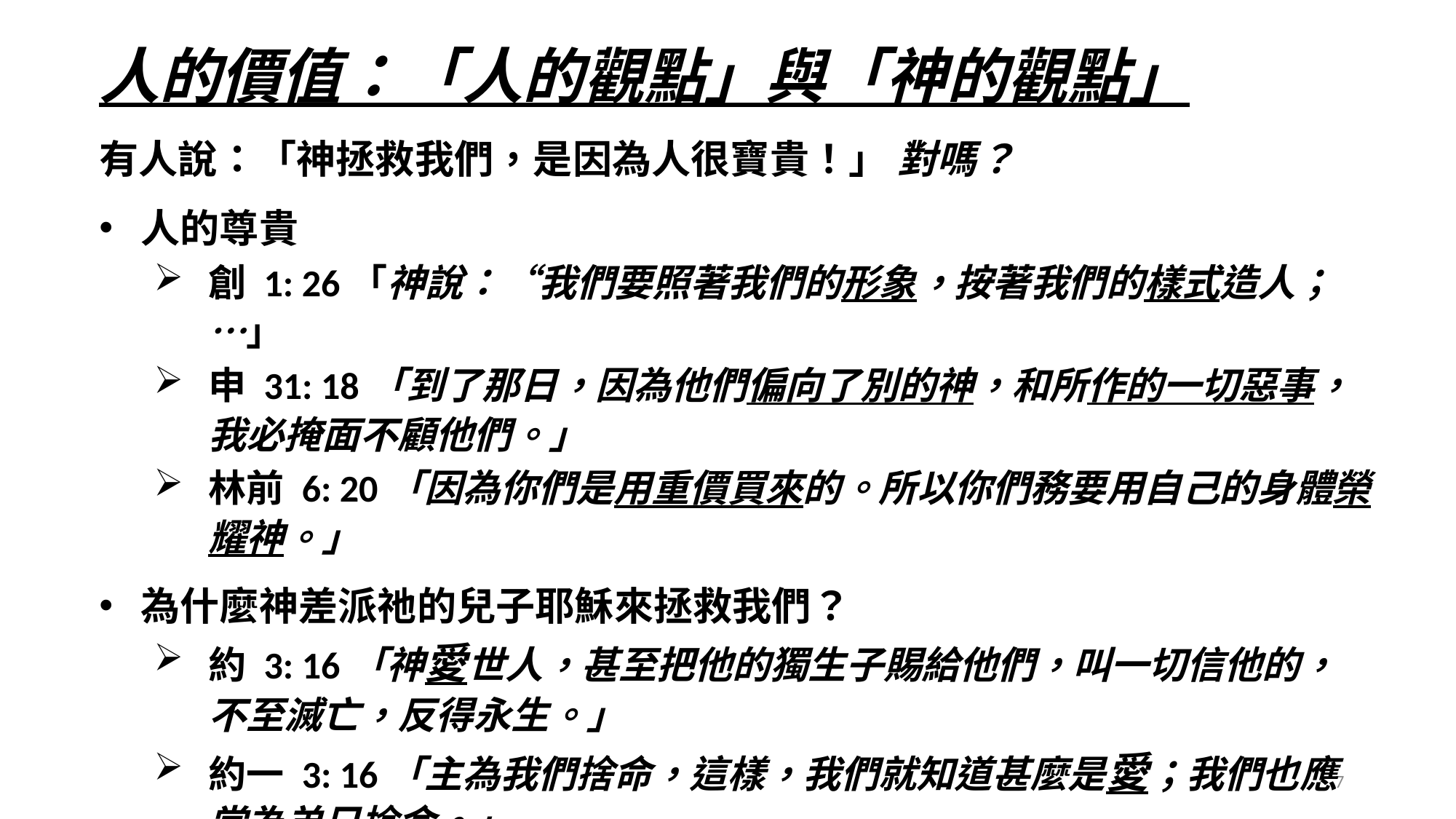

# 人的價值：「人的觀點」與「神的觀點」
有人說：「神拯救我們，是因為人很寶貴！」 對嗎？
人的尊貴
創 1: 26「神說：“我們要照著我們的形象，按著我們的樣式造人；…」
申 31: 18「到了那日，因為他們偏向了別的神，和所作的一切惡事，我必掩面不顧他們。」
林前 6: 20「因為你們是用重價買來的。所以你們務要用自己的身體榮耀神。」
為什麼神差派祂的兒子耶穌來拯救我們？
約 3: 16「神愛世人，甚至把他的獨生子賜給他們，叫一切信他的，不至滅亡，反得永生。」
約一 3: 16「主為我們捨命，這樣，我們就知道甚麼是愛；我們也應當為弟兄捨命。」
7